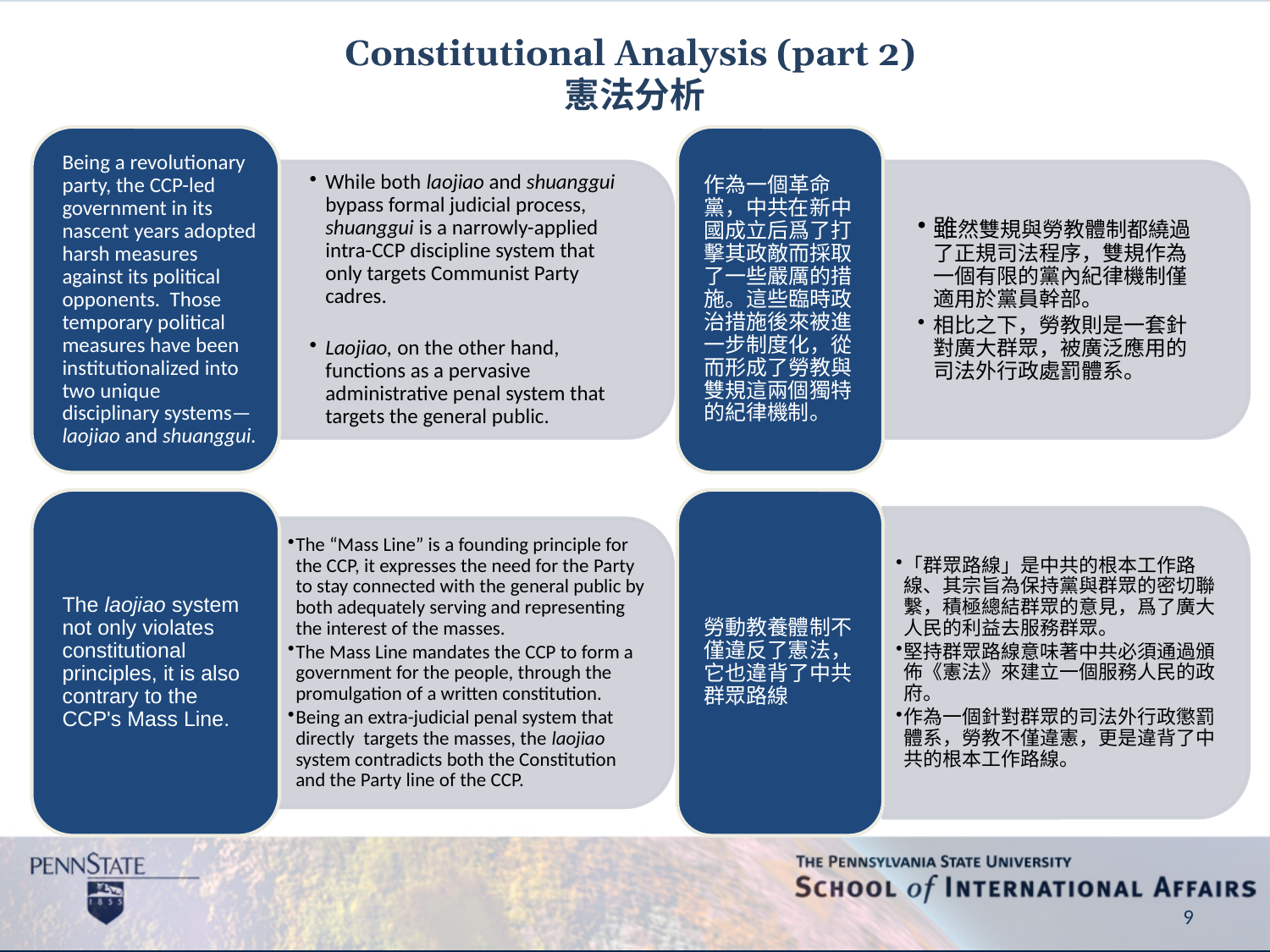

# Constitutional Analysis (part 2) 憲法分析
While both laojiao and shuanggui bypass formal judicial process, shuanggui is a narrowly-applied intra-CCP discipline system that only targets Communist Party cadres.

Laojiao, on the other hand, functions as a pervasive administrative penal system that targets the general public.
Being a revolutionary party, the CCP-led government in its nascent years adopted harsh measures against its political opponents.  Those temporary political measures have been institutionalized into two unique disciplinary systems—laojiao and shuanggui.
The “Mass Line” is a founding principle for the CCP, it expresses the need for the Party to stay connected with the general public by both adequately serving and representing the interest of the masses.
The Mass Line mandates the CCP to form a government for the people, through the promulgation of a written constitution.
Being an extra-judicial penal system that directly  targets the masses, the laojiao system contradicts both the Constitution and the Party line of the CCP.
The laojiao system not only violates constitutional principles, it is also contrary to the CCP's Mass Line.
雖然雙規與勞教體制都繞過了正規司法程序，雙規作為一個有限的黨內紀律機制僅適用於黨員幹部。
相比之下，勞教則是一套針對廣大群眾，被廣泛應用的司法外行政處罰體系。
作為一個革命黨，中共在新中國成立后爲了打擊其政敵而採取了一些嚴厲的措施。這些臨時政治措施後來被進一步制度化，從而形成了勞教與雙規這兩個獨特的紀律機制。
「群眾路線」是中共的根本工作路線、其宗旨為保持黨與群眾的密切聯繫，積極總結群眾的意見，爲了廣大人民的利益去服務群眾。
堅持群眾路線意味著中共必須通過頒佈《憲法》來建立一個服務人民的政府。
作為一個針對群眾的司法外行政懲罰體系，勞教不僅違憲，更是違背了中共的根本工作路線。
勞動教養體制不僅違反了憲法，它也違背了中共群眾路線
9